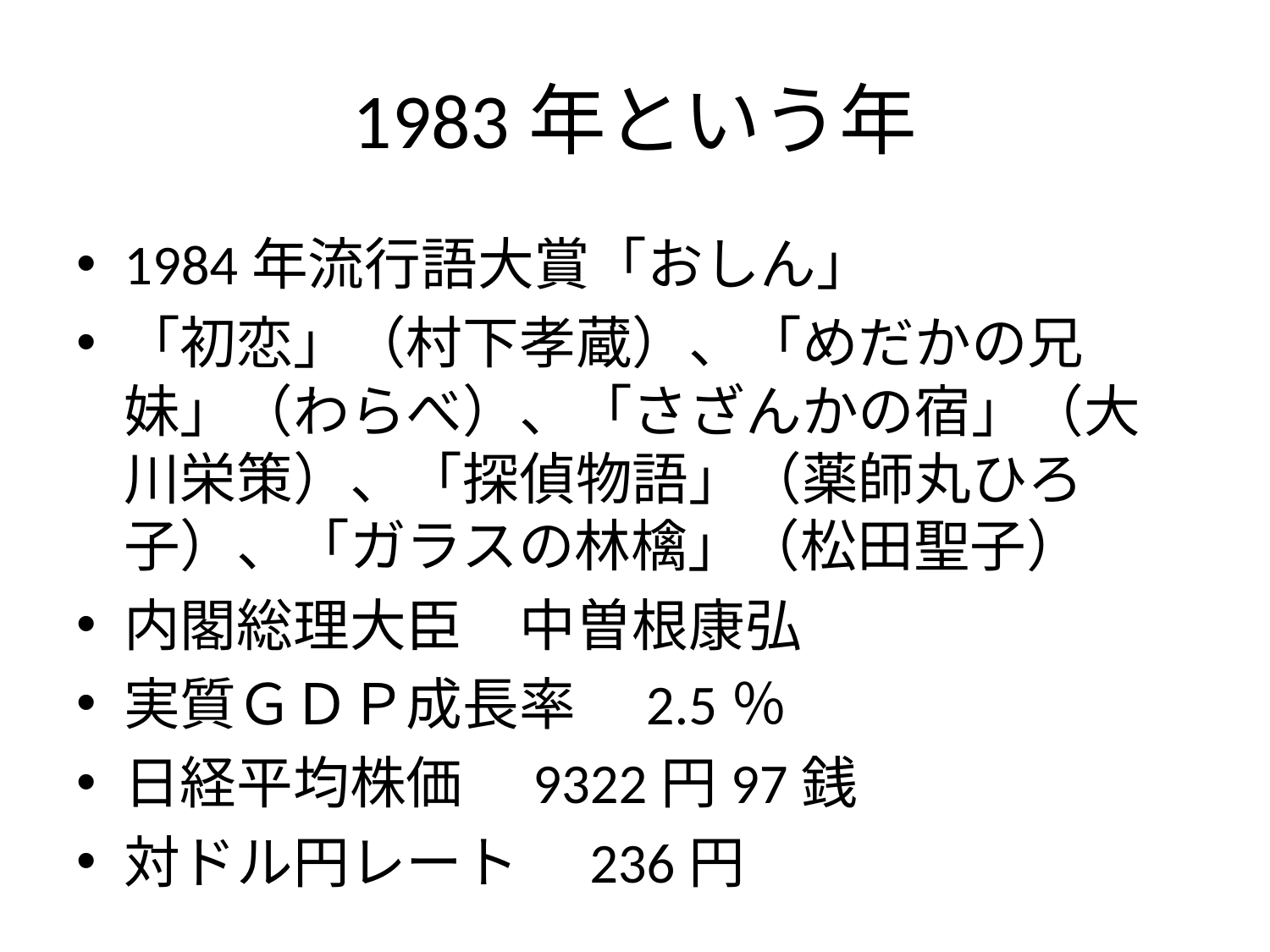

# 1983年という年
1984年流行語大賞「おしん」
「初恋」（村下孝蔵）、「めだかの兄妹」（わらべ）、「さざんかの宿」（大川栄策）、「探偵物語」（薬師丸ひろ子）、「ガラスの林檎」（松田聖子）
内閣総理大臣　中曽根康弘
実質ＧＤＰ成長率　2.5％
日経平均株価　9322円97銭
対ドル円レート　236円